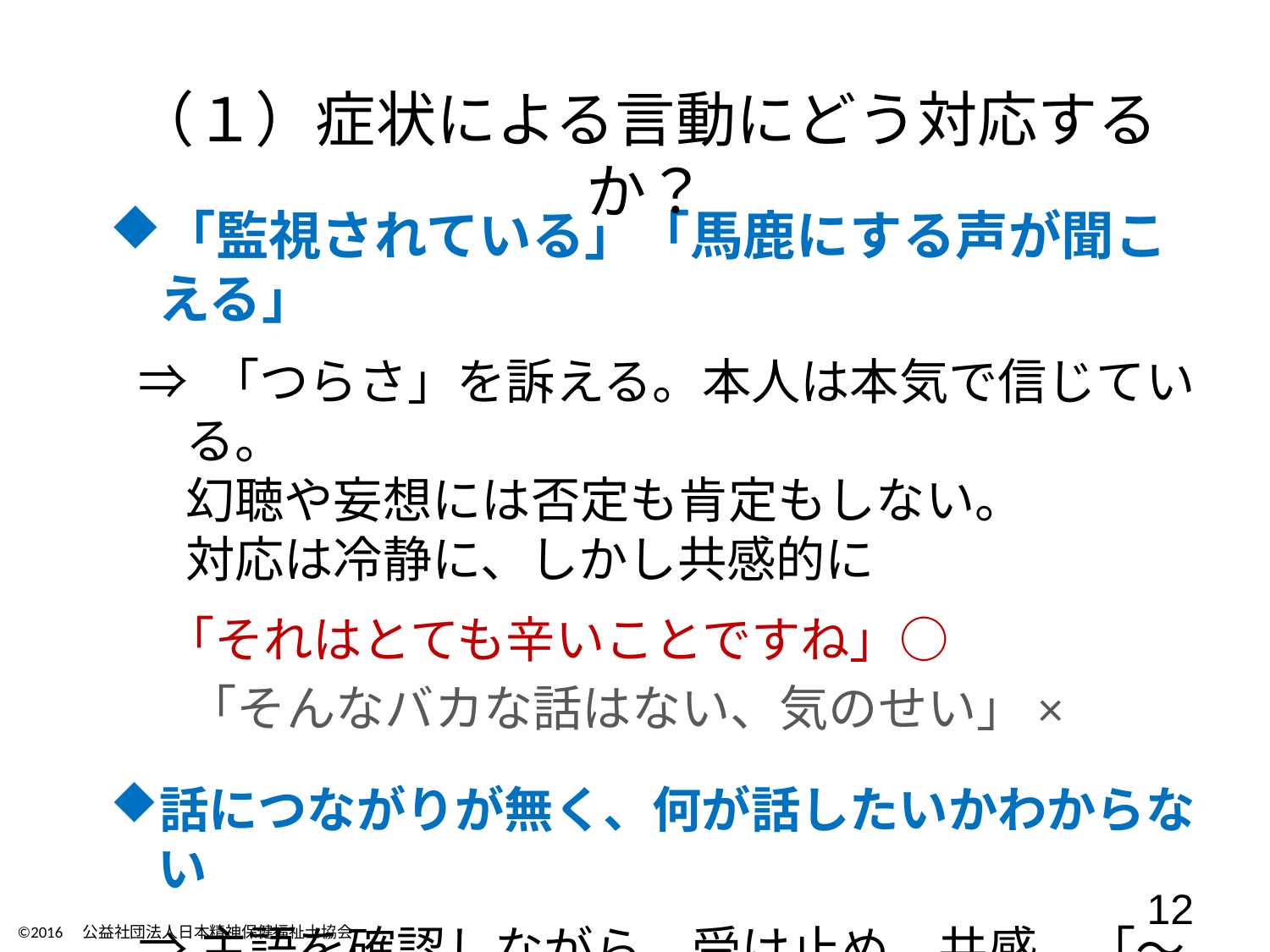

# （１）症状による言動にどう対応するか？
「監視されている」「馬鹿にする声が聞こえる」
⇒ 「つらさ」を訴える。本人は本気で信じている。
幻聴や妄想には否定も肯定もしない。
対応は冷静に、しかし共感的に
「それはとても辛いことですね」○
 「そんなバカな話はない、気のせい」×
話につながりが無く、何が話したいかわからない
⇒主語を確認しながら、受け止め、共感、「～したいんですね、～してもらいたいんですね」と反映的
12
©2016　公益社団法人日本精神保健福祉士協会